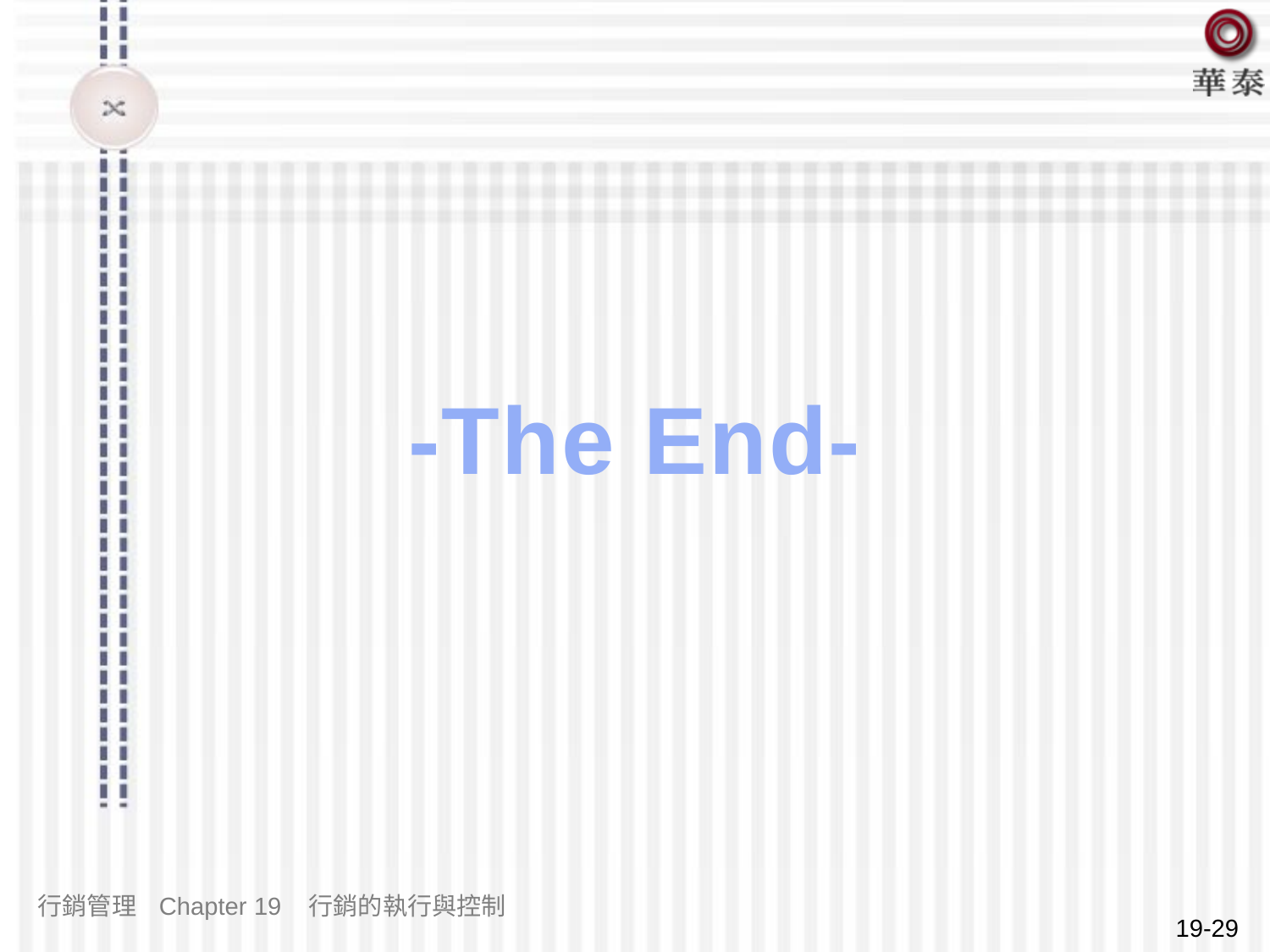

# -The End-

行銷管理   Chapter 19   行銷的執行與控制
19-29